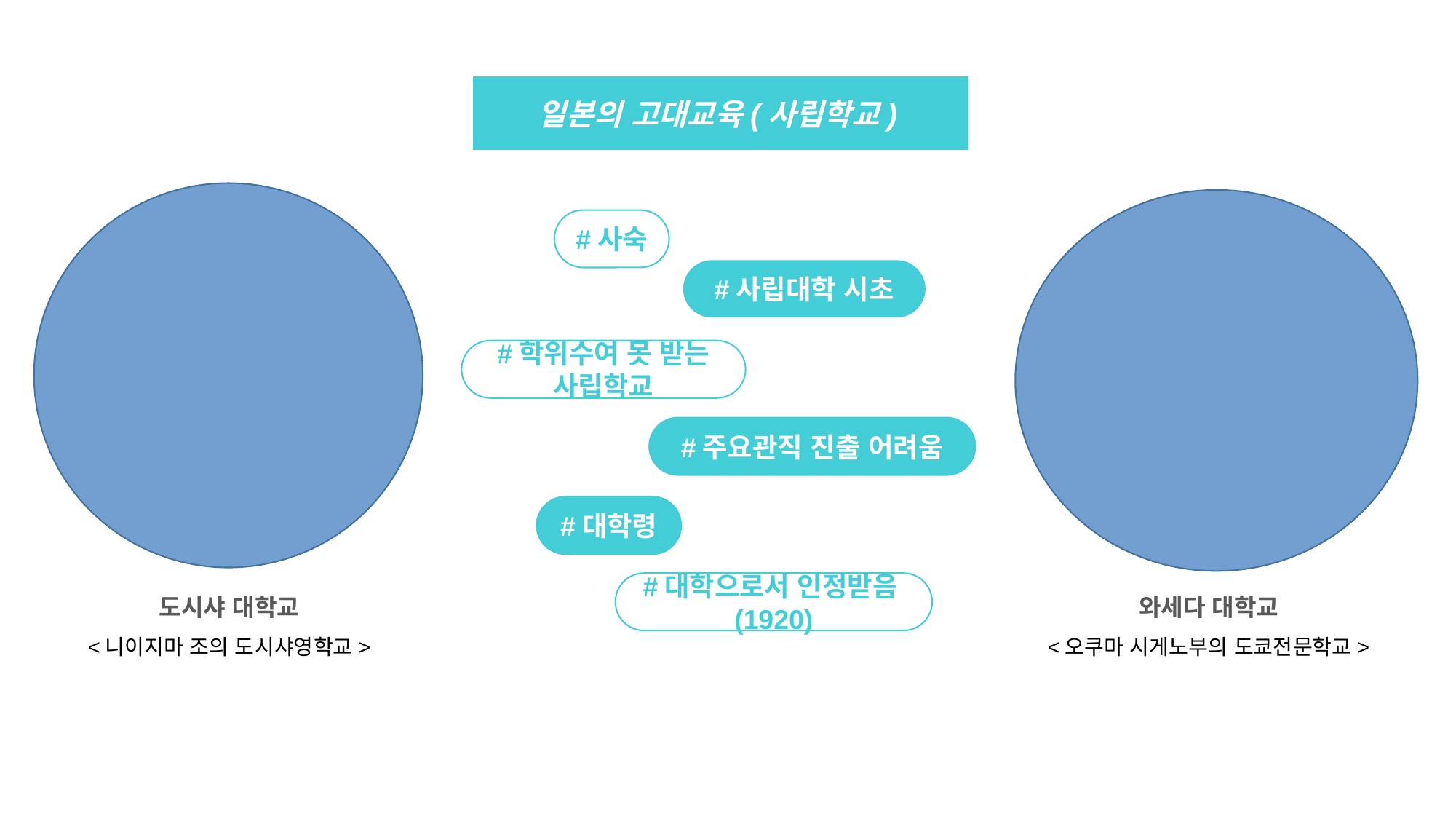

일본의 고대교육(사립학교)
Enjoy your stylish business and campus life with BIZCAM

### Chart

| Category | 계열 1 |
|---|---|
| 항목 1 | 70.0 |
| 항목 2 | 30.0 |

### Chart

| Category | 계열 1 |
|---|---|
| 항목 1 | 45.0 |
| 항목 2 | 55.0 |
#사숙
#사립대학 시초
#학위수여 못 받는 사립학교
#주요관직 진출 어려움
#대학령
도시샤 대학교
<니이지마 조의 도시샤영학교>
와세다 대학교
<오쿠마 시게노부의 도쿄전문학교>
#대학으로서 인정받음(1920)